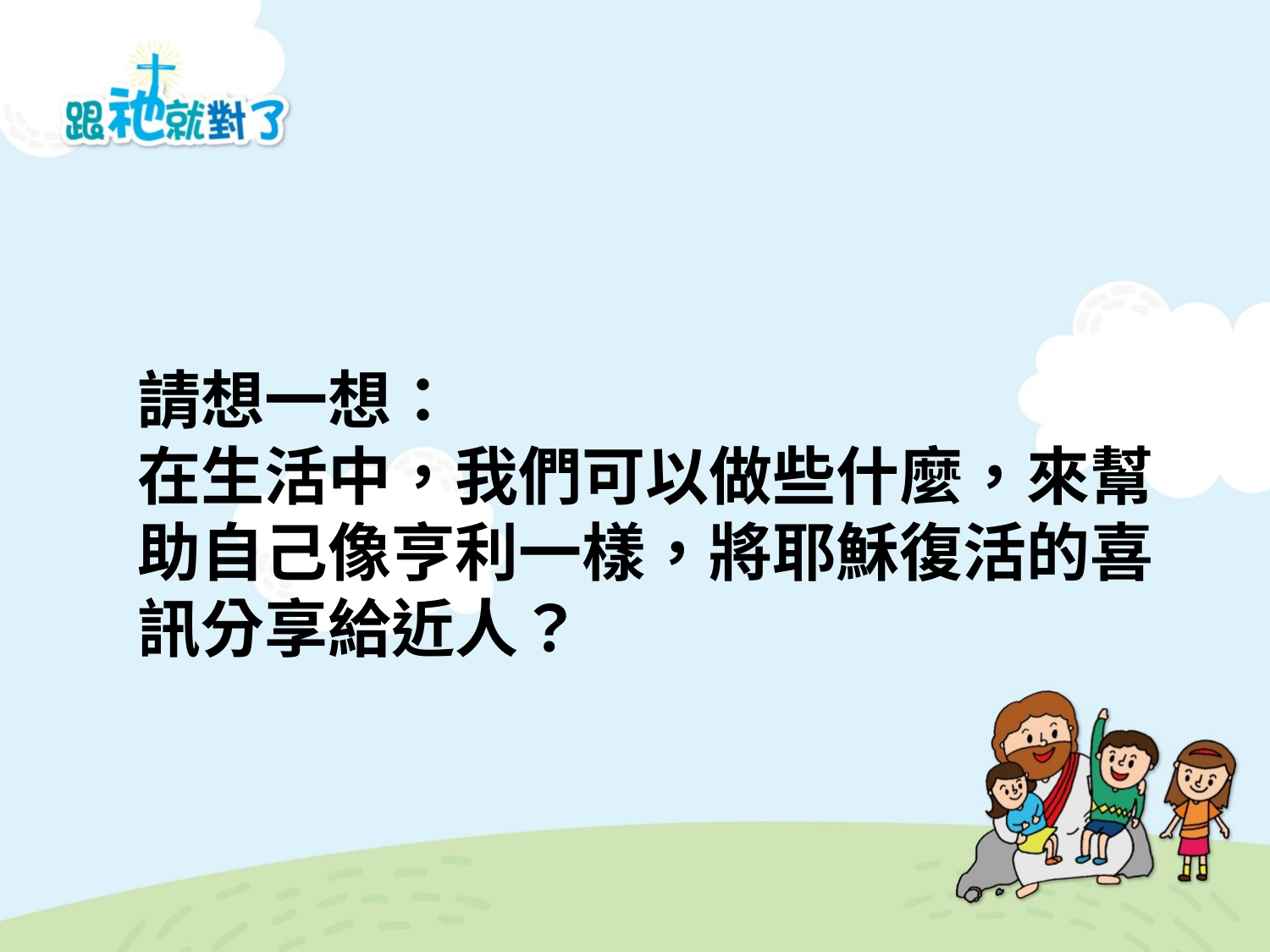

請想一想：
在生活中，我們可以做些什麼，來幫助自己像亨利一樣，將耶穌復活的喜訊分享給近人？